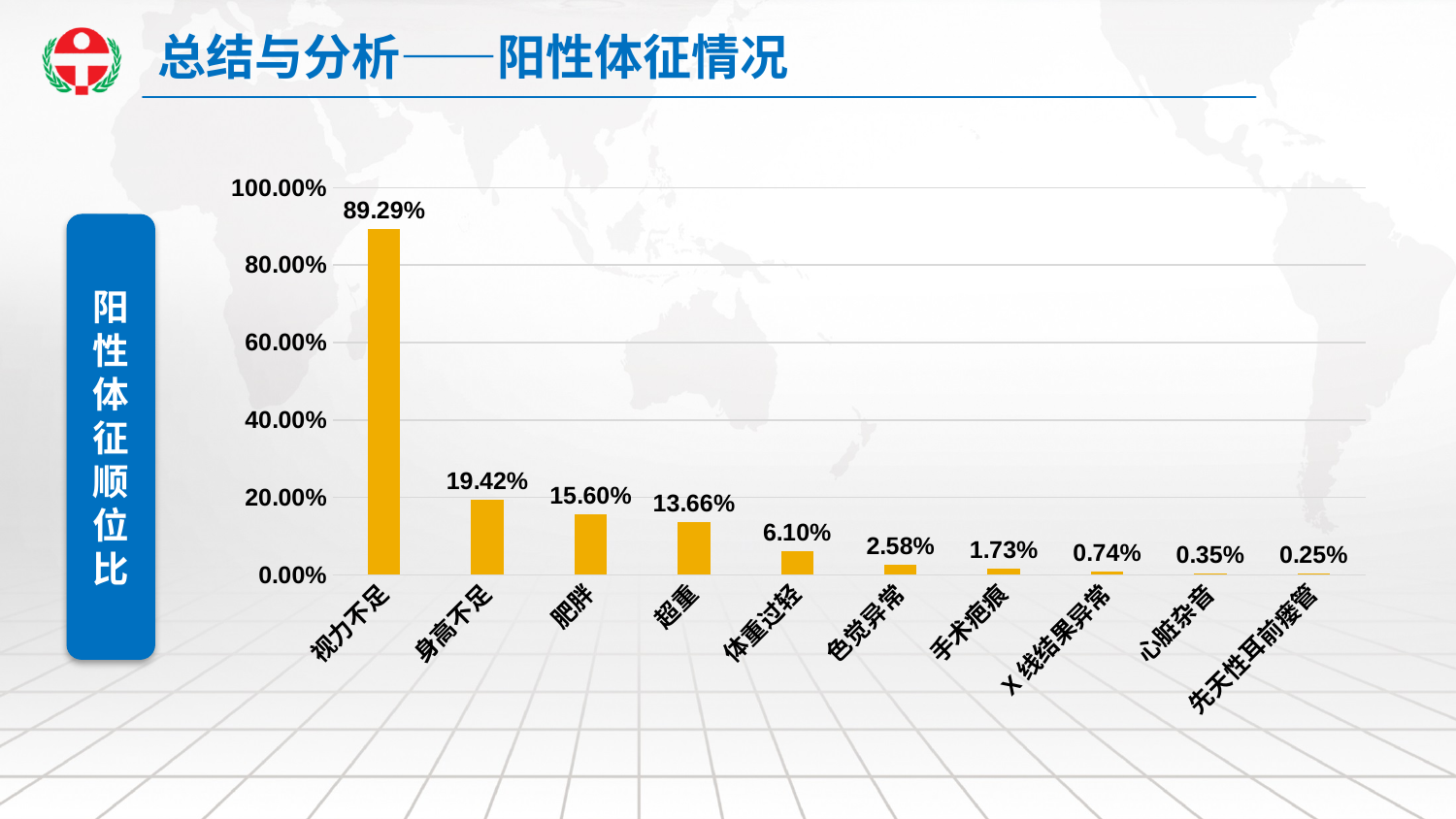

总结与分析——阳性体征情况

### Chart

| Category |  |
|---|---|
| 视力不足 | 0.8929 |
| 身高不足 | 0.1942 |
| 肥胖 | 0.15600000000000008 |
| 超重 | 0.1366 |
| 体重过轻 | 0.06100000000000001 |
| 色觉异常 | 0.025800000000000014 |
| 手术疤痕 | 0.017299999999999996 |
| X线结果异常 | 0.007400000000000004 |
| 心脏杂音 | 0.0035000000000000014 |
| 先天性耳前瘘管 | 0.0025000000000000014 |
阳性体征顺位比